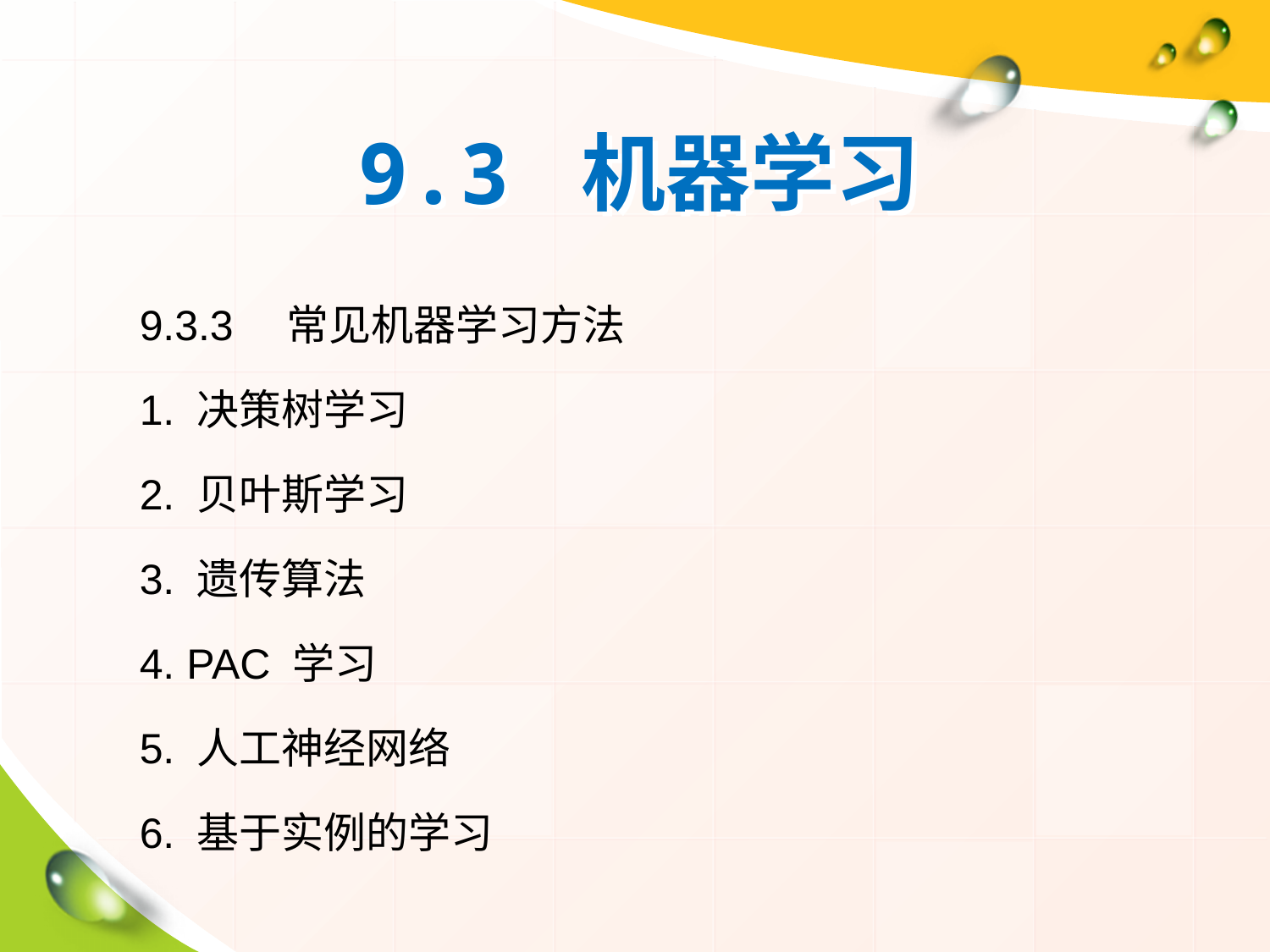

# 9.3 机器学习
9.3.3 常见机器学习方法
1. 决策树学习
2. 贝叶斯学习
3. 遗传算法
4. PAC 学习
5. 人工神经网络
6. 基于实例的学习